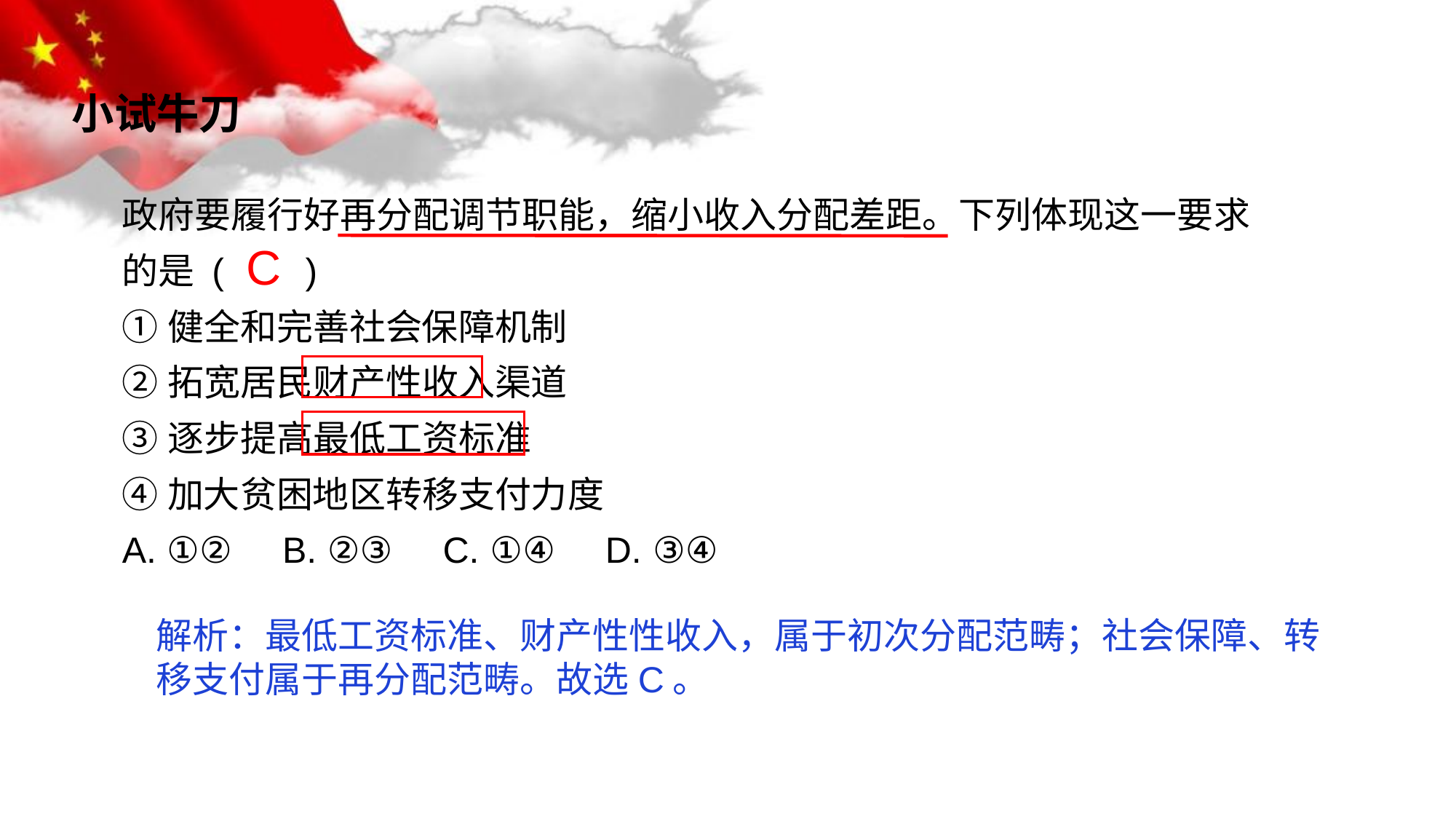

小试牛刀
政府要履行好再分配调节职能，缩小收入分配差距。下列体现这一要求的是 (        )
①健全和完善社会保障机制
②拓宽居民财产性收入渠道
③逐步提高最低工资标准
④加大贫困地区转移支付力度
A. ①②     B. ②③     C. ①④     D. ③④
 C

解析：最低工资标准、财产性性收入，属于初次分配范畴；社会保障、转移支付属于再分配范畴。故选C。